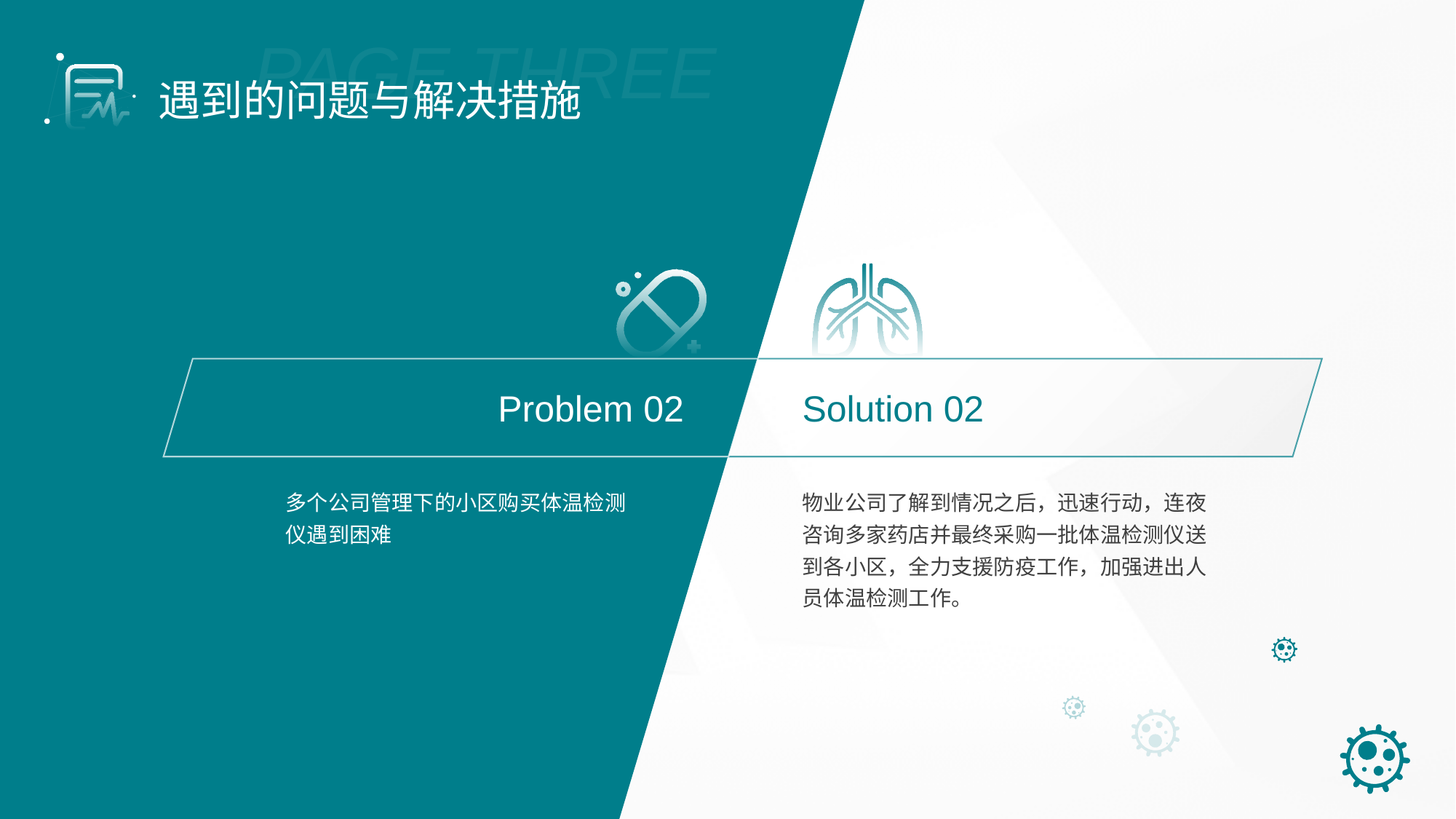

PAGE 3

疫情最新动态
PAGE THREE

遇到的问题与解决措施

Problem 02
Solution 02
多个公司管理下的小区购买体温检测仪遇到困难
物业公司了解到情况之后，迅速行动，连夜咨询多家药店并最终采购一批体温检测仪送到各小区，全力支援防疫工作，加强进出人员体温检测工作。